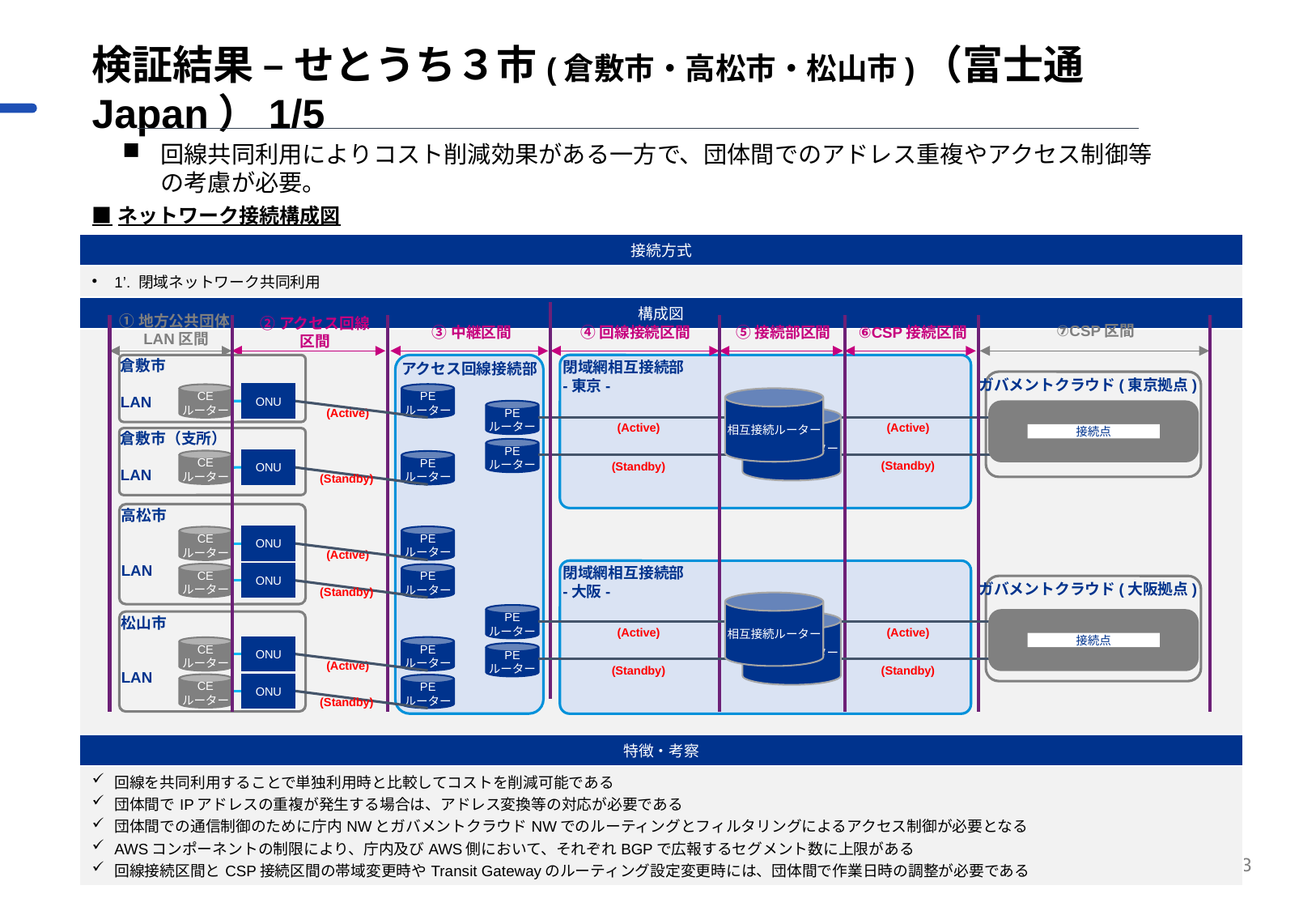

検証結果 – せとうち３市(倉敷市・高松市・松山市)（富士通Japan）1/5
回線共同利用によりコスト削減効果がある一方で、団体間でのアドレス重複やアクセス制御等の考慮が必要。
| ■ネットワーク接続構成図 |
| --- |
| 接続方式 |
| 1’. 閉域ネットワーク共同利用 |
| 構成図 |
|  |
| 特徴・考察 |
| 回線を共同利用することで単独利用時と比較してコストを削減可能である 団体間でIPアドレスの重複が発生する場合は、アドレス変換等の対応が必要である 団体間での通信制御のために庁内NWとガバメントクラウドNWでのルーティングとフィルタリングによるアクセス制御が必要となる AWSコンポーネントの制限により、庁内及びAWS側において、それぞれBGPで広報するセグメント数に上限がある 回線接続区間とCSP接続区間の帯域変更時やTransit Gatewayのルーティング設定変更時には、団体間で作業日時の調整が必要である |
①地方公共団体LAN区間
⑦CSP区間
②アクセス回線
区間
③中継区間
④回線接続区間
⑤接続部区間
⑥CSP接続区間
アクセス回線接続部
閉域網相互接続部
-東京-
倉敷市
LAN
ガバメントクラウド(東京拠点)
PE
ルーター
CE
ルーター
ONU
相互接続ルーター

PE
ルーター
(Active)
相互接続ルーター
(Active)
(Active)
接続点
倉敷市（支所）
LAN
PE
ルーター
CE
ルーター
ONU
PE
ルーター
(Standby)
(Standby)
(Standby)
高松市

LAN
PE
ルーター
CE
ルーター
ONU
(Active)
閉域網相互接続部
-大阪-
CE
ルーター
ONU
PE
ルーター
ガバメントクラウド(大阪拠点)
(Standby)
相互接続ルーター
PE
ルーター

相互接続ルーター
松山市

LAN
(Active)
(Active)
接続点
PE
ルーター
CE
ルーター
ONU
PE
ルーター
(Active)
(Standby)
(Standby)
CE
ルーター
ONU
PE
ルーター
(Standby)
23